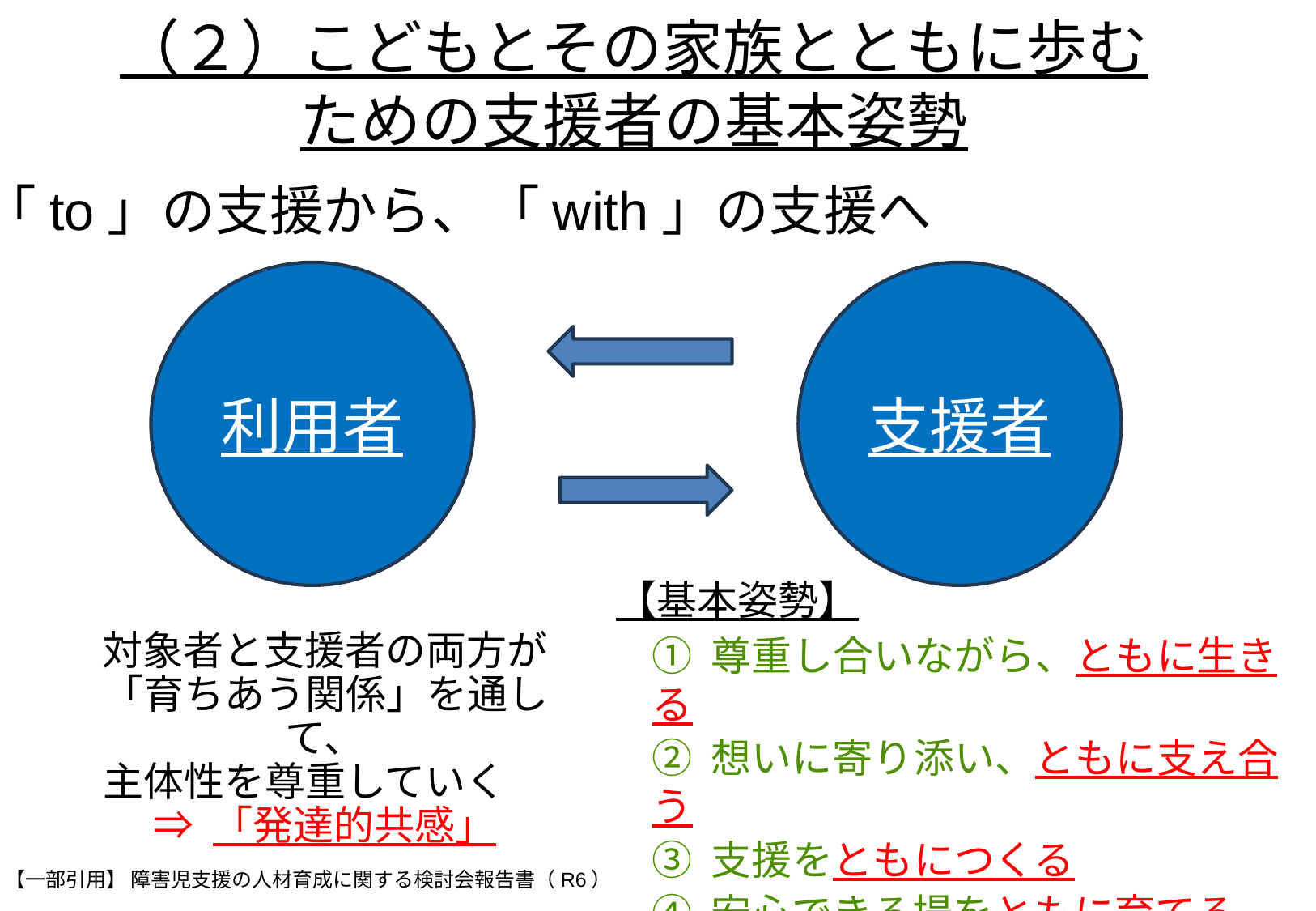

（２）こどもとその家族とともに歩む
ための支援者の基本姿勢
「to」の支援から、「with」の支援へ
利用者
支援者

【基本姿勢】
対象者と支援者の両方が
「育ちあう関係」を通して、
主体性を尊重していく
⇒ 「発達的共感」
① 尊重し合いながら、ともに生きる
② 想いに寄り添い、ともに支え合う
③ 支援をともにつくる
④ 安心できる場をともに育てる
⑤ ともに学び合い、ともに育ち合う
【一部引用】 障害児支援の人材育成に関する検討会報告書（R6）